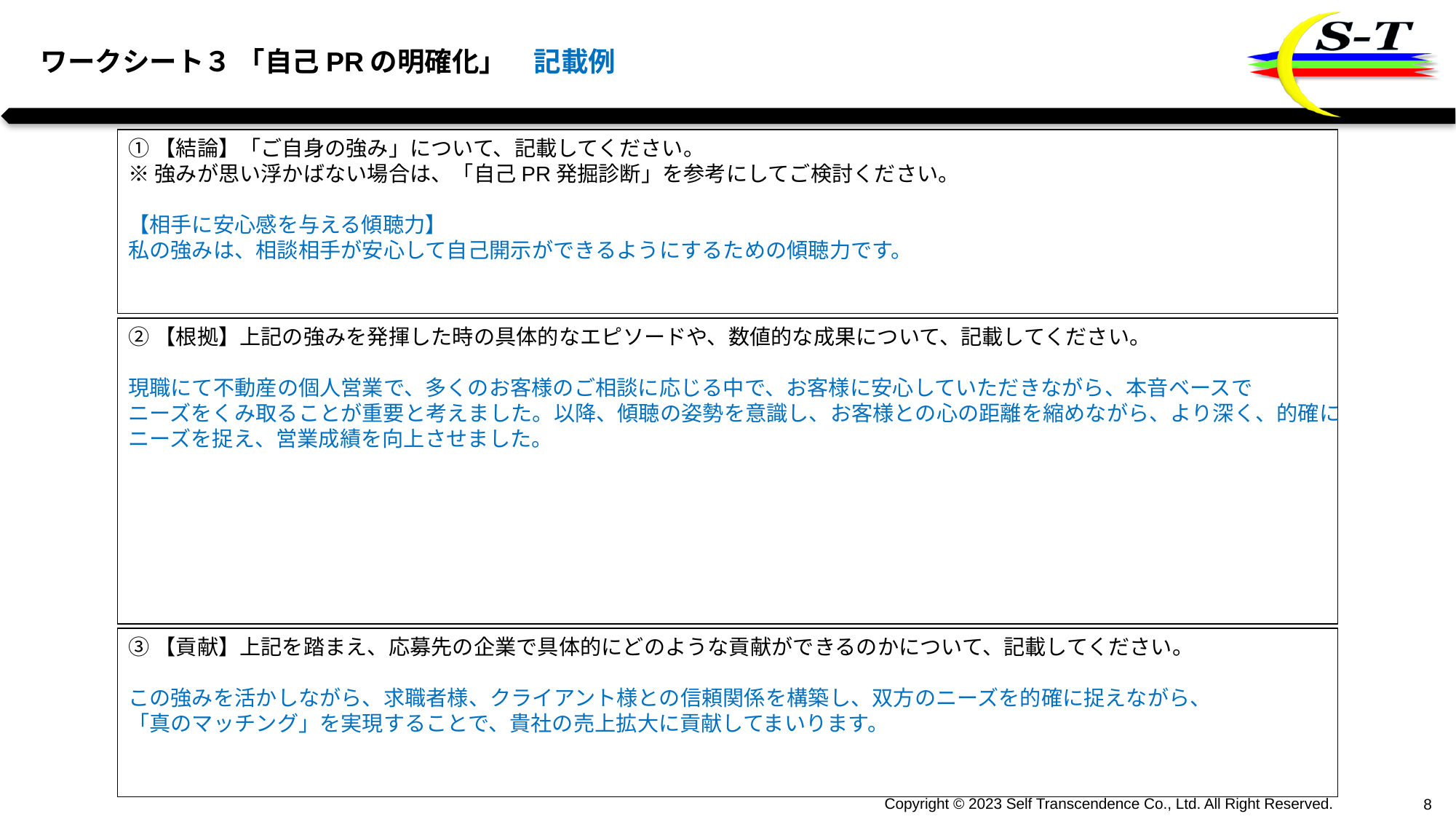

ワークシート３ 「自己PRの明確化」　記載例
①【結論】「ご自身の強み」について、記載してください。
※強みが思い浮かばない場合は、「自己PR発掘診断」を参考にしてご検討ください。

①【結論】「ご自身の強み」について、記載してください。
※強みが思い浮かばない場合は、「自己PR発掘診断」を参考にしてご検討ください。

【相手に安心感を与える傾聴力】
私の強みは、相談相手が安心して自己開示ができるようにするための傾聴力です。

②【根拠】上記の強みを発揮した時の具体的なエピソードや、数値的な成果について、記載してください。

現職にて不動産の個人営業で、多くのお客様のご相談に応じる中で、お客様に安心していただきながら、本音ベースで
ニーズをくみ取ることが重要と考えました。以降、傾聴の姿勢を意識し、お客様との心の距離を縮めながら、より深く、的確に
ニーズを捉え、営業成績を向上させました。

③【貢献】上記を踏まえ、応募先の企業で具体的にどのような貢献ができるのかについて、記載してください。

この強みを活かしながら、求職者様、クライアント様との信頼関係を構築し、双方のニーズを的確に捉えながら、
「真のマッチング」を実現することで、貴社の売上拡大に貢献してまいります。
8
Copyright © 2023 Self Transcendence Co., Ltd. All Right Reserved.